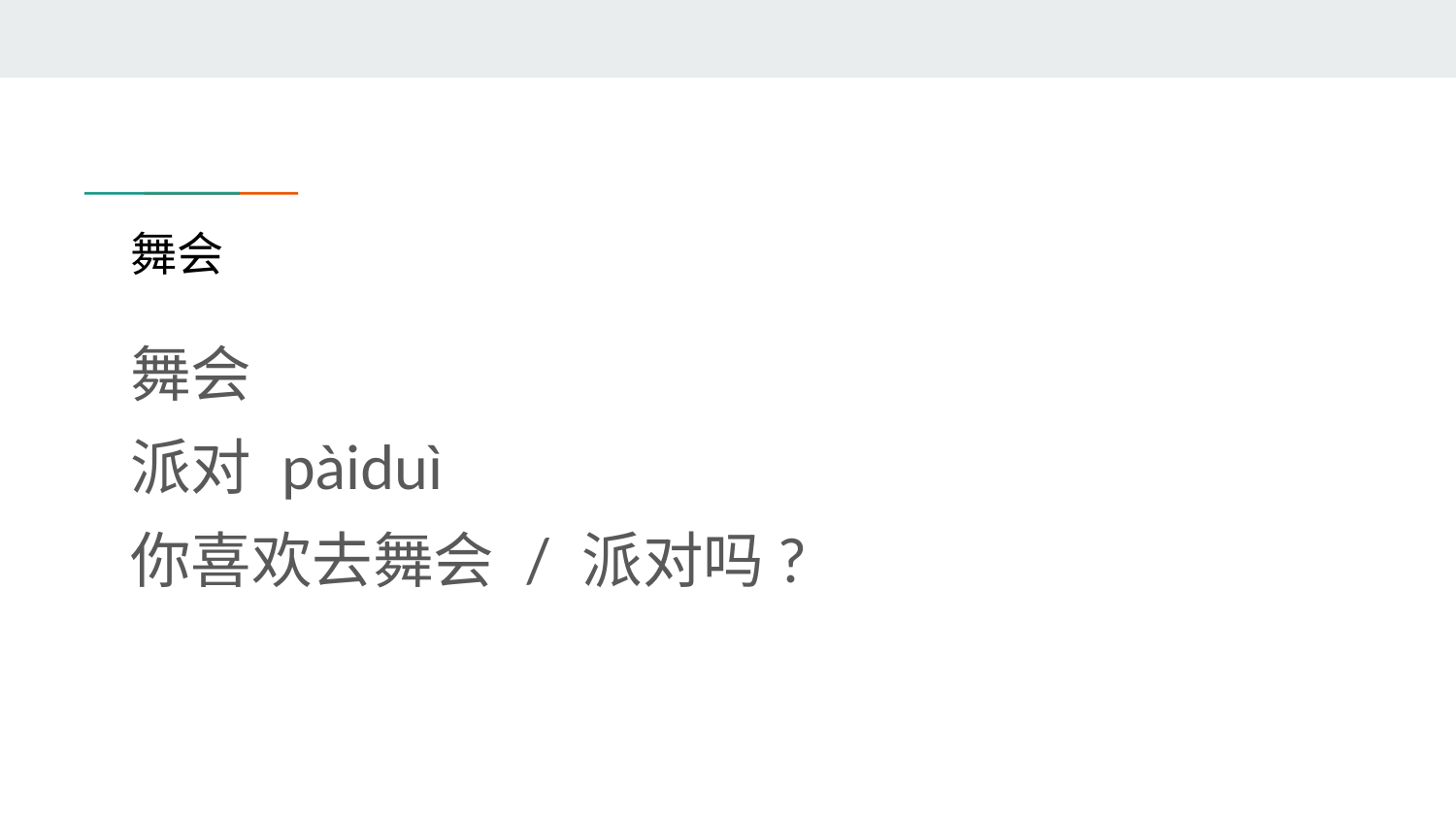

# 舞会
舞会
派对 pàiduì
你喜欢去舞会 / 派对吗?